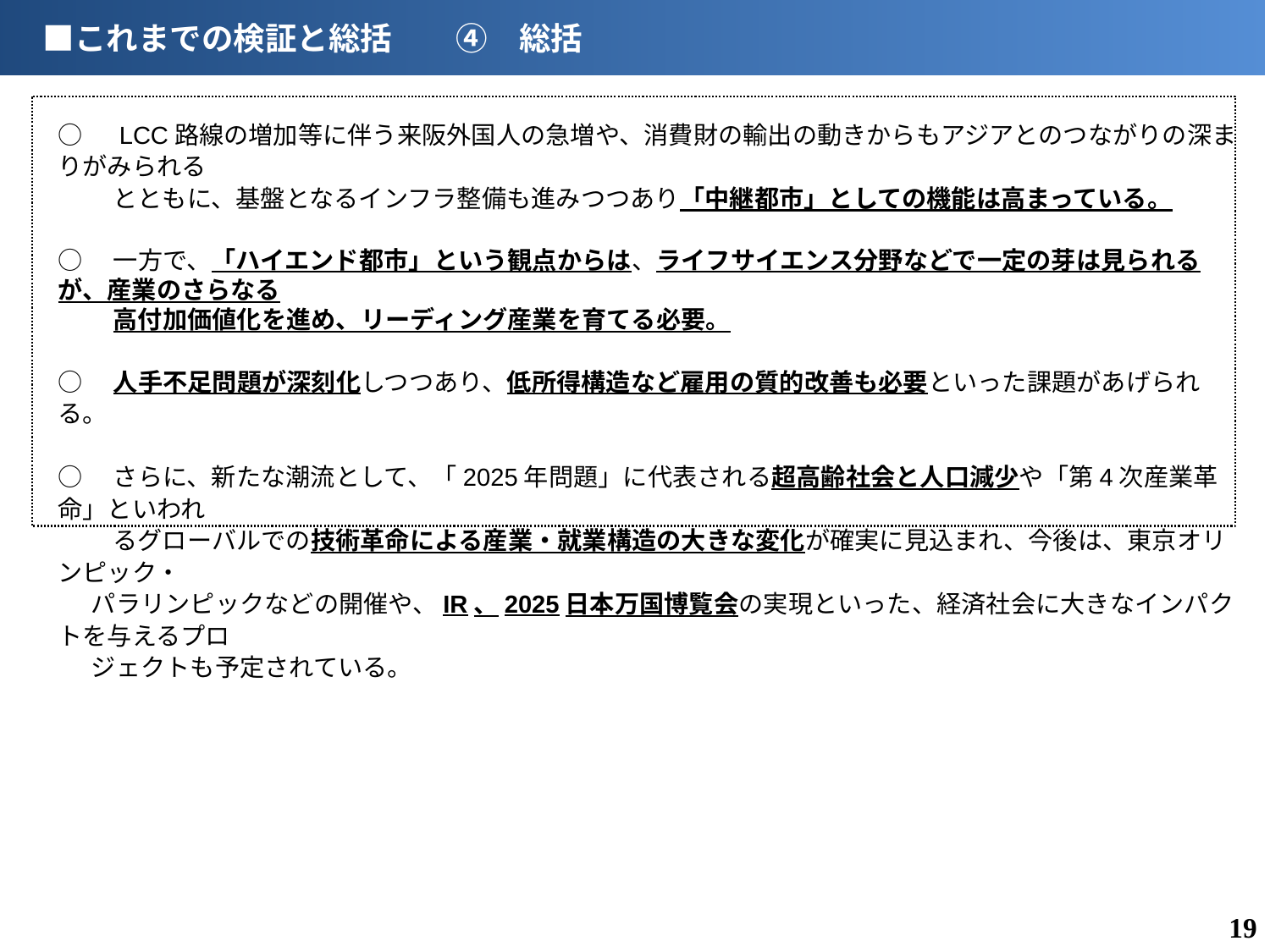

■これまでの検証と総括　　④　総括

○　LCC路線の増加等に伴う来阪外国人の急増や、消費財の輸出の動きからもアジアとのつながりの深まりがみられる
　　 とともに、基盤となるインフラ整備も進みつつあり「中継都市」としての機能は高まっている。

○　一方で、「ハイエンド都市」という観点からは、ライフサイエンス分野などで一定の芽は見られるが、産業のさらなる
　　 高付加価値化を進め、リーディング産業を育てる必要。

○　人手不足問題が深刻化しつつあり、低所得構造など雇用の質的改善も必要といった課題があげられる。

○　さらに、新たな潮流として、「2025年問題」に代表される超高齢社会と人口減少や「第4次産業革命」といわれ
　　 るグローバルでの技術革命による産業・就業構造の大きな変化が確実に見込まれ、今後は、東京オリンピック・
     パラリンピックなどの開催や、IR、2025日本万国博覧会の実現といった、経済社会に大きなインパクトを与えるプロ
     ジェクトも予定されている。
19